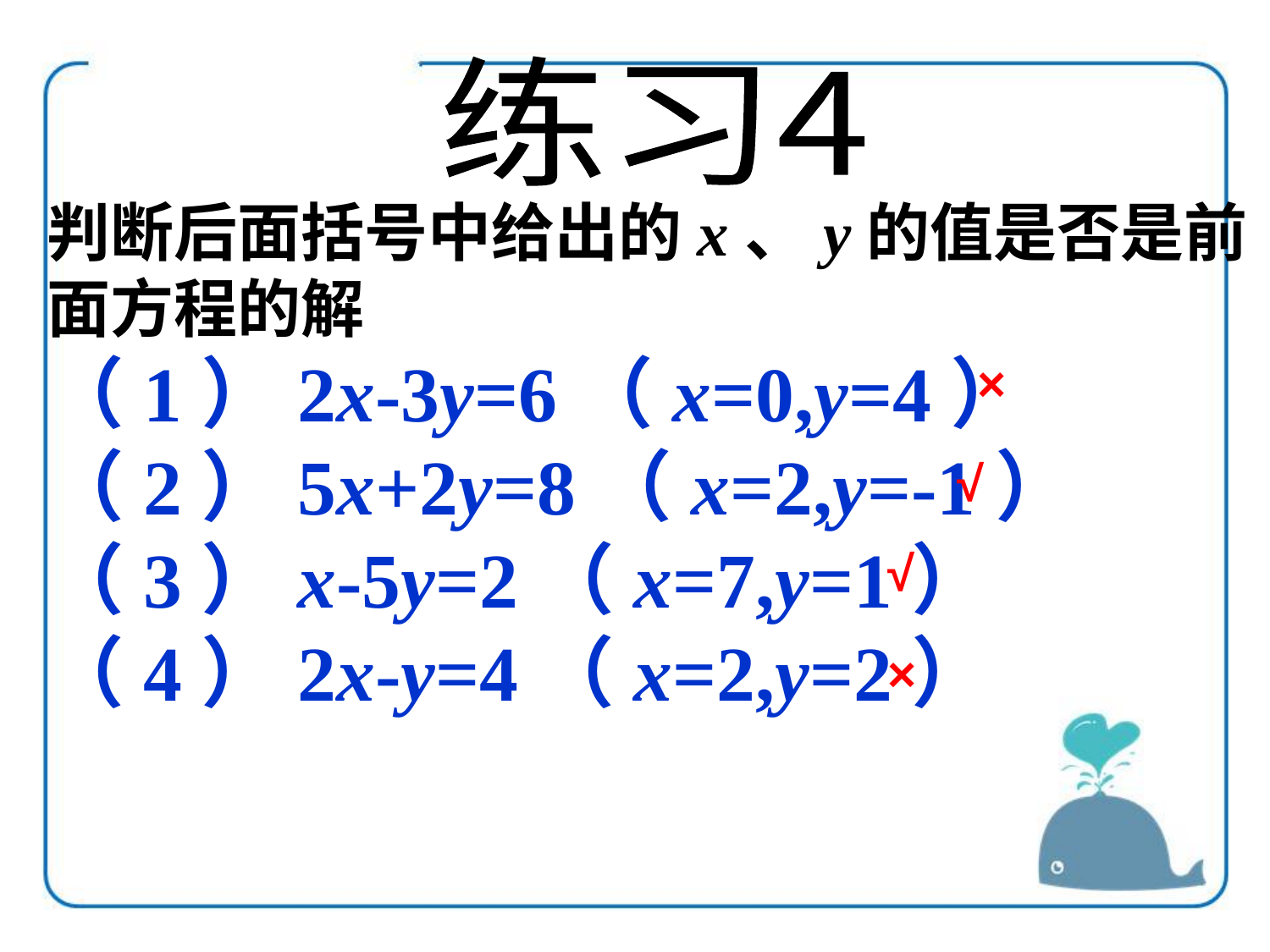

练习4
判断后面括号中给出的x、y的值是否是前面方程的解
（1）2x-3y=6（x=0,y=4）
（2）5x+2y=8（x=2,y=-1）
（3）x-5y=2（x=7,y=1）
（4）2x-y=4（x=2,y=2）
×
√
√
×